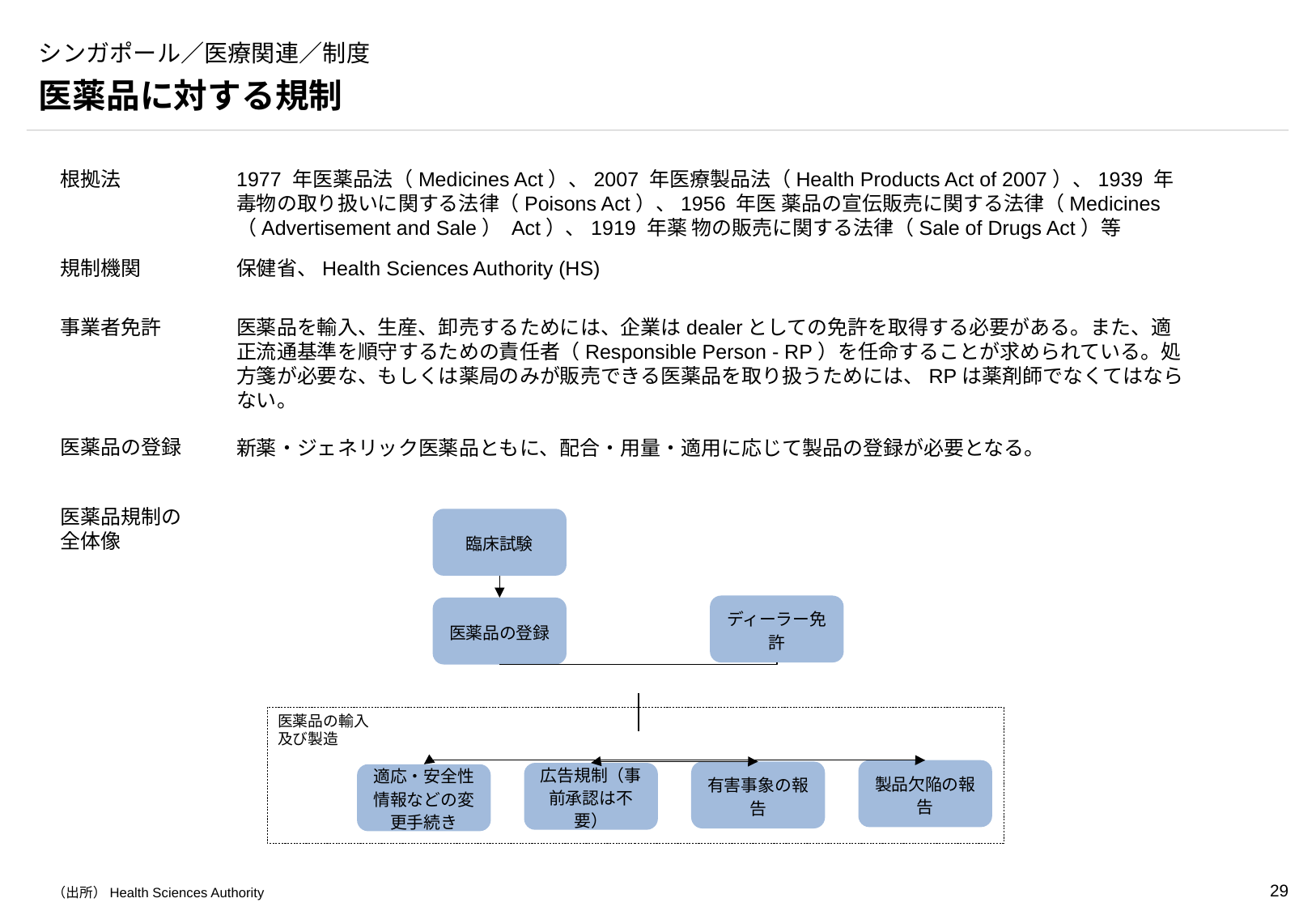

# シンガポール／医療関連／制度
医薬品に対する規制
根拠法
1977 年医薬品法（Medicines Act）、2007 年医療製品法（Health Products Act of 2007）、1939 年毒物の取り扱いに関する法律（Poisons Act）、1956 年医 薬品の宣伝販売に関する法律（Medicines （Advertisement and Sale） Act）、1919 年薬 物の販売に関する法律（Sale of Drugs Act）等
規制機関
保健省、Health Sciences Authority (HS)
事業者免許
医薬品を輸入、生産、卸売するためには、企業はdealerとしての免許を取得する必要がある。また、適正流通基準を順守するための責任者（Responsible Person - RP）を任命することが求められている。処方箋が必要な、もしくは薬局のみが販売できる医薬品を取り扱うためには、RPは薬剤師でなくてはならない。
医薬品の登録
新薬・ジェネリック医薬品ともに、配合・用量・適用に応じて製品の登録が必要となる。
医薬品規制の全体像
臨床試験
ディーラー免許
医薬品の登録
医薬品の輸入及び製造

製品欠陥の報告
有害事象の報告
広告規制（事前承認は不要）
適応・安全性情報などの変更手続き
（出所）Health Sciences Authority